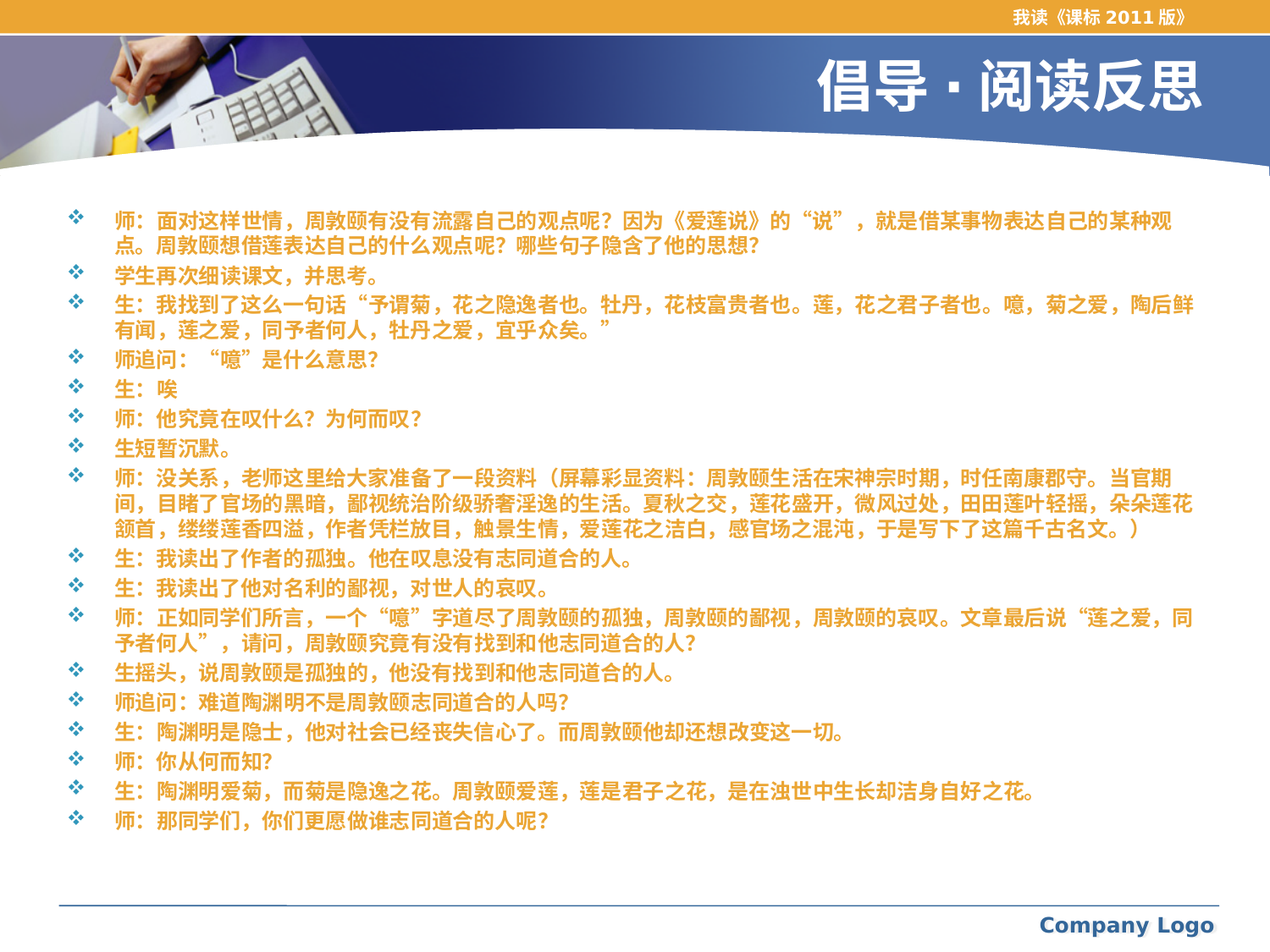

我读《课标2011版》
# 倡导·阅读反思
师：面对这样世情，周敦颐有没有流露自己的观点呢？因为《爱莲说》的“说”，就是借某事物表达自己的某种观点。周敦颐想借莲表达自己的什么观点呢？哪些句子隐含了他的思想？
学生再次细读课文，并思考。
生：我找到了这么一句话“予谓菊，花之隐逸者也。牡丹，花枝富贵者也。莲，花之君子者也。噫，菊之爱，陶后鲜有闻，莲之爱，同予者何人，牡丹之爱，宜乎众矣。”
师追问：“噫”是什么意思？
生：唉
师：他究竟在叹什么？为何而叹？
生短暂沉默。
师：没关系，老师这里给大家准备了一段资料（屏幕彩显资料：周敦颐生活在宋神宗时期，时任南康郡守。当官期间，目睹了官场的黑暗，鄙视统治阶级骄奢淫逸的生活。夏秋之交，莲花盛开，微风过处，田田莲叶轻摇，朵朵莲花颔首，缕缕莲香四溢，作者凭栏放目，触景生情，爱莲花之洁白，感官场之混沌，于是写下了这篇千古名文。）
生：我读出了作者的孤独。他在叹息没有志同道合的人。
生：我读出了他对名利的鄙视，对世人的哀叹。
师：正如同学们所言，一个“噫”字道尽了周敦颐的孤独，周敦颐的鄙视，周敦颐的哀叹。文章最后说“莲之爱，同予者何人”，请问，周敦颐究竟有没有找到和他志同道合的人？
生摇头，说周敦颐是孤独的，他没有找到和他志同道合的人。
师追问：难道陶渊明不是周敦颐志同道合的人吗？
生：陶渊明是隐士，他对社会已经丧失信心了。而周敦颐他却还想改变这一切。
师：你从何而知？
生：陶渊明爱菊，而菊是隐逸之花。周敦颐爱莲，莲是君子之花，是在浊世中生长却洁身自好之花。
师：那同学们，你们更愿做谁志同道合的人呢？

Company Logo